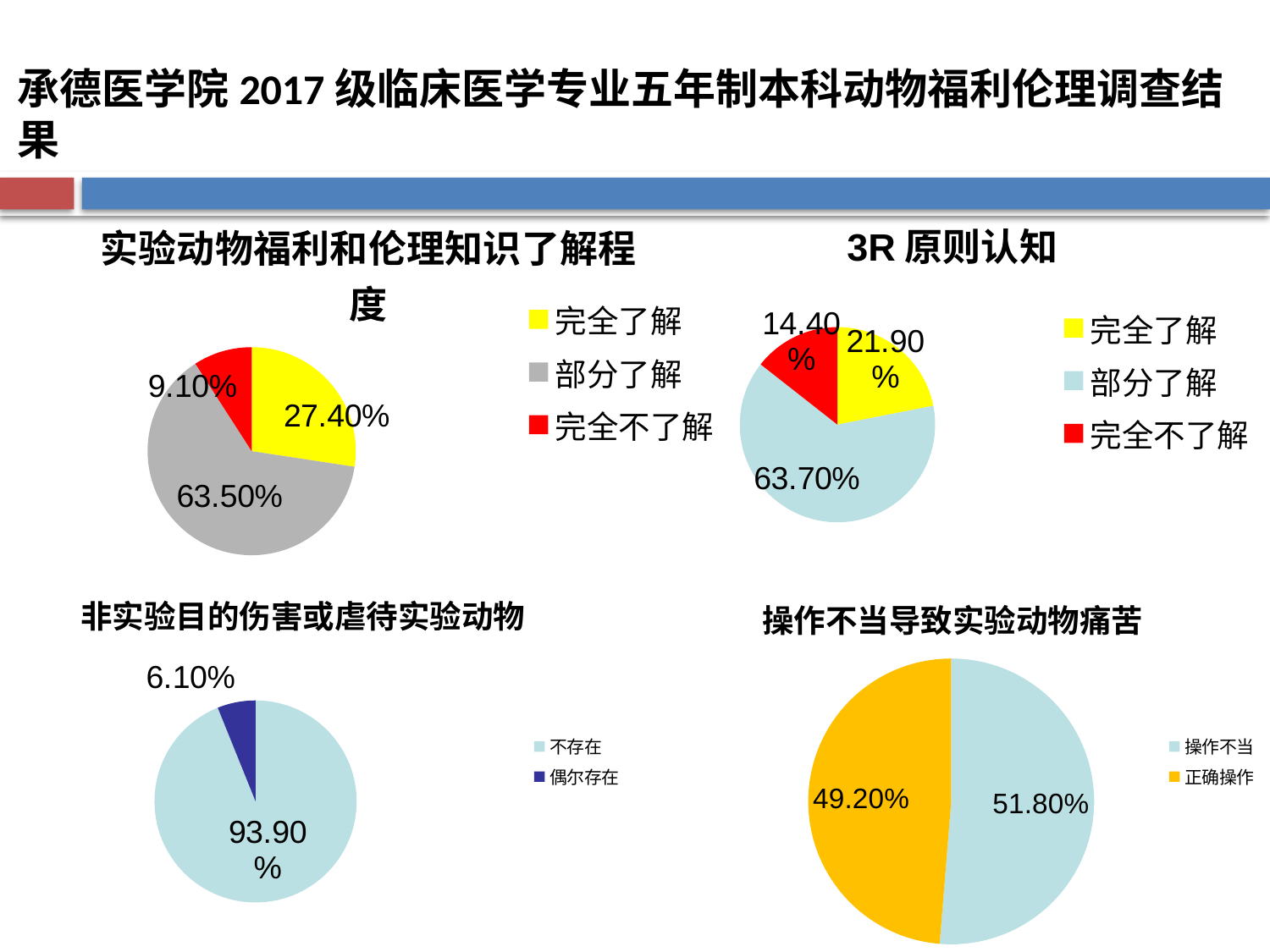

承德医学院2017级临床医学专业五年制本科动物福利伦理调查结果

### Chart: 实验动物福利和伦理知识了解程度

| Category |  |
|---|---|
| 完全了解 | 0.274 |
| 部分了解 | 0.635000000000002 |
| 完全不了解 | 0.091 |

### Chart: 3R原则认知

| Category |  |
|---|---|
| 完全了解 | 0.219 |
| 部分了解 | 0.637000000000002 |
| 完全不了解 | 0.144 |

### Chart: 非实验目的伤害或虐待实验动物

| Category |  |
|---|---|
| 不存在 | 0.939000000000001 |
| 偶尔存在 | 0.061 |

### Chart: 操作不当导致实验动物痛苦

| Category |  |
|---|---|
| 操作不当 | 0.518 |
| 正确操作 | 0.492 |